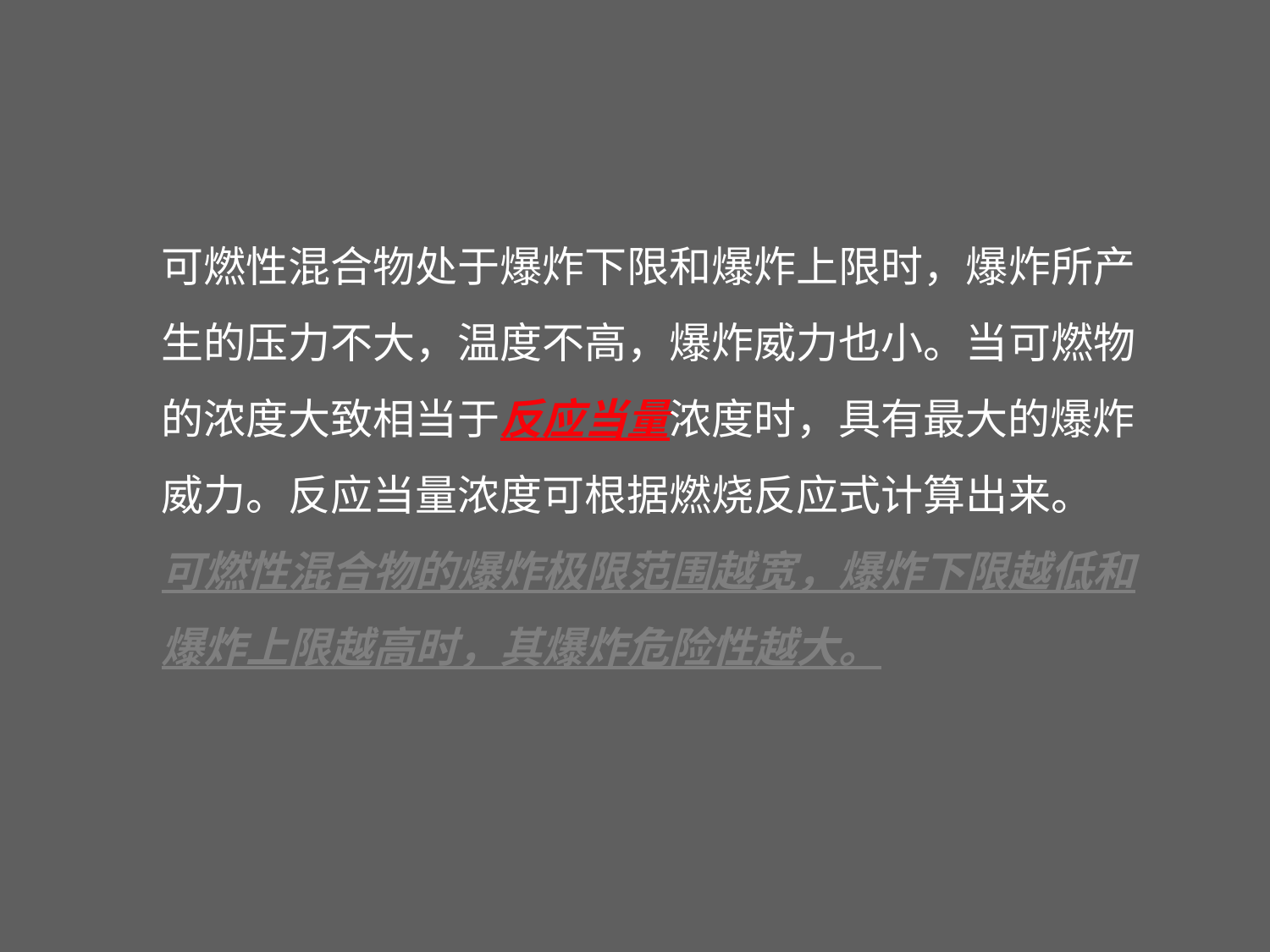

可燃性混合物处于爆炸下限和爆炸上限时，爆炸所产生的压力不大，温度不高，爆炸威力也小。当可燃物的浓度大致相当于反应当量浓度时，具有最大的爆炸威力。反应当量浓度可根据燃烧反应式计算出来。
可燃性混合物的爆炸极限范围越宽，爆炸下限越低和爆炸上限越高时，其爆炸危险性越大。